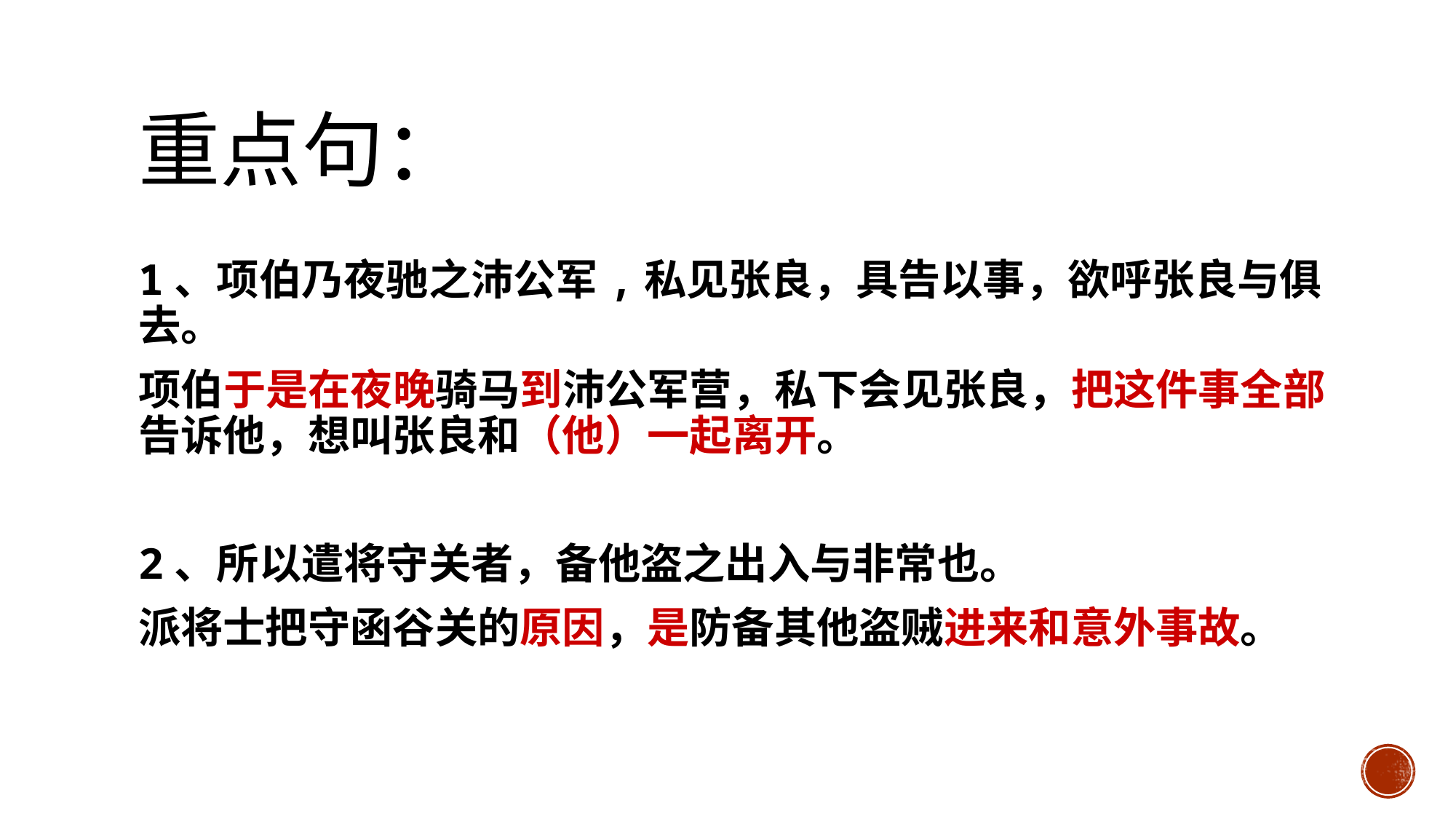

# 重点句：
1、项伯乃夜驰之沛公军,私见张良，具告以事，欲呼张良与俱去。
项伯于是在夜晚骑马到沛公军营，私下会见张良，把这件事全部告诉他，想叫张良和（他）一起离开。

2、所以遣将守关者，备他盗之出入与非常也。
派将士把守函谷关的原因，是防备其他盗贼进来和意外事故。